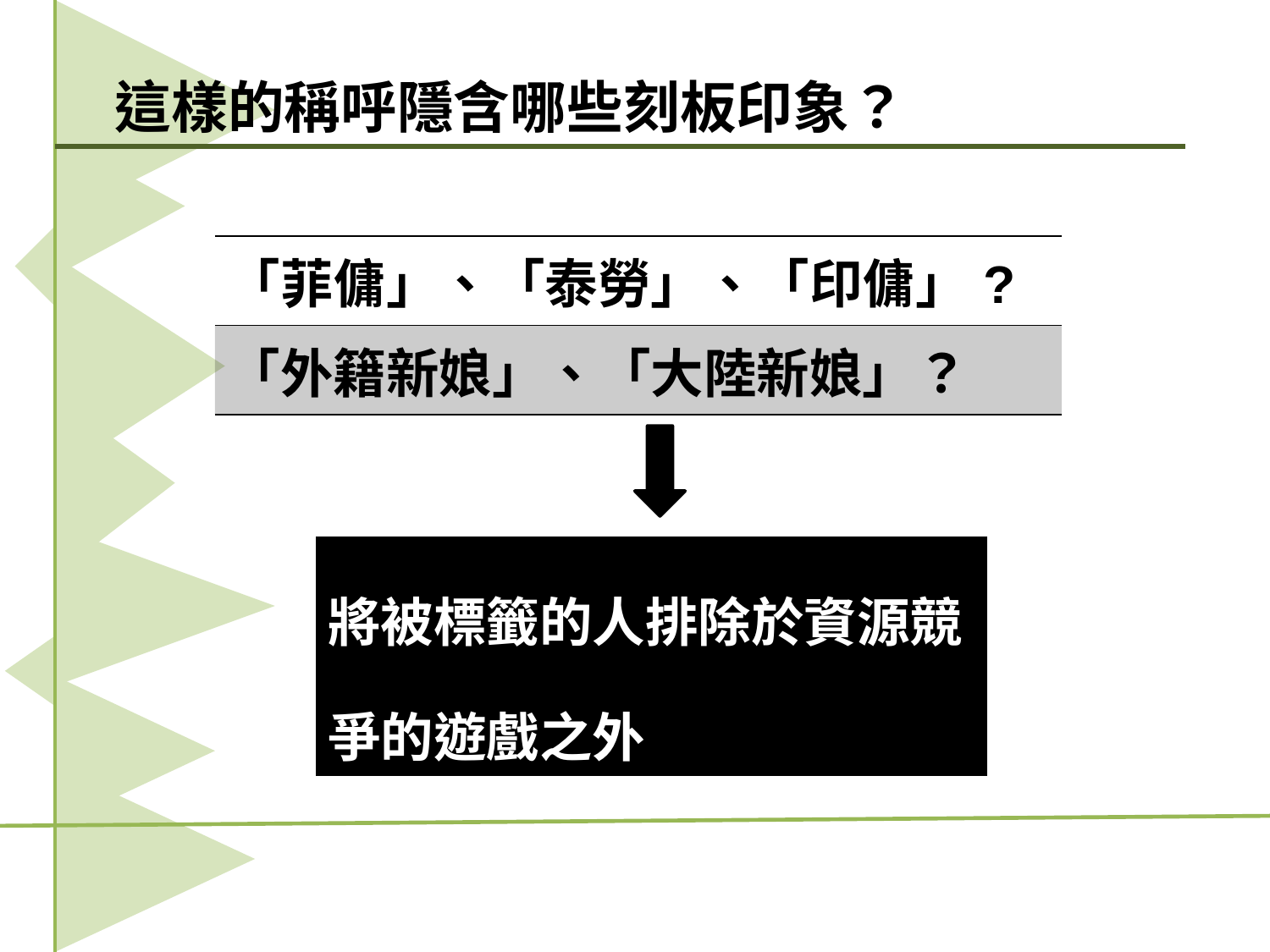

這樣的稱呼隱含哪些刻板印象？
| 「菲傭」、「泰勞」、「印傭」? |
| --- |
| 「外籍新娘」、「大陸新娘」？ |

| 將被標籤的人排除於資源競爭的遊戲之外 |
| --- |